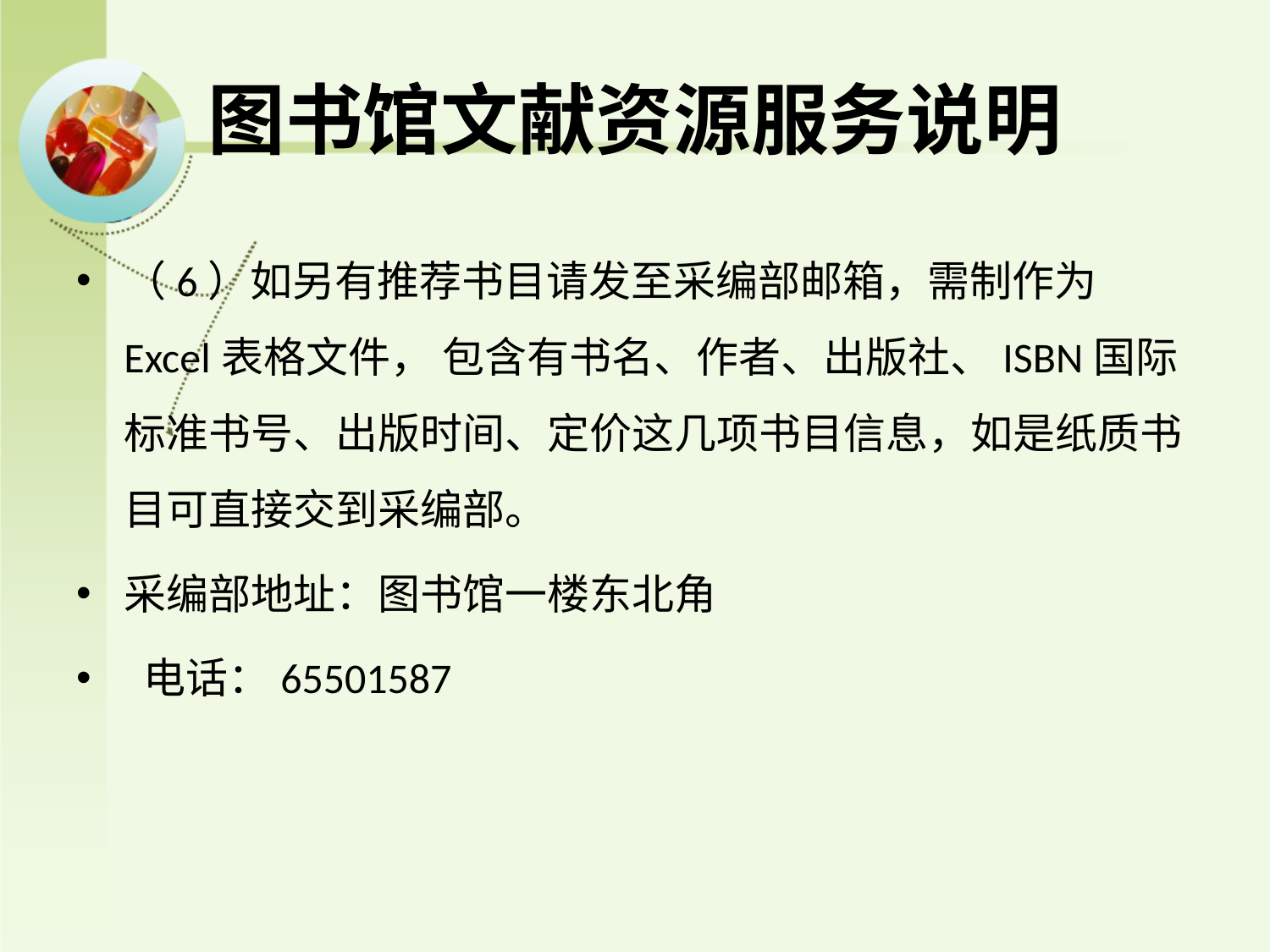

# 图书馆文献资源服务说明
（6）如另有推荐书目请发至采编部邮箱，需制作为Excel表格文件， 包含有书名、作者、出版社、ISBN国际标准书号、出版时间、定价这几项书目信息，如是纸质书目可直接交到采编部。
采编部地址：图书馆一楼东北角
 电话：65501587